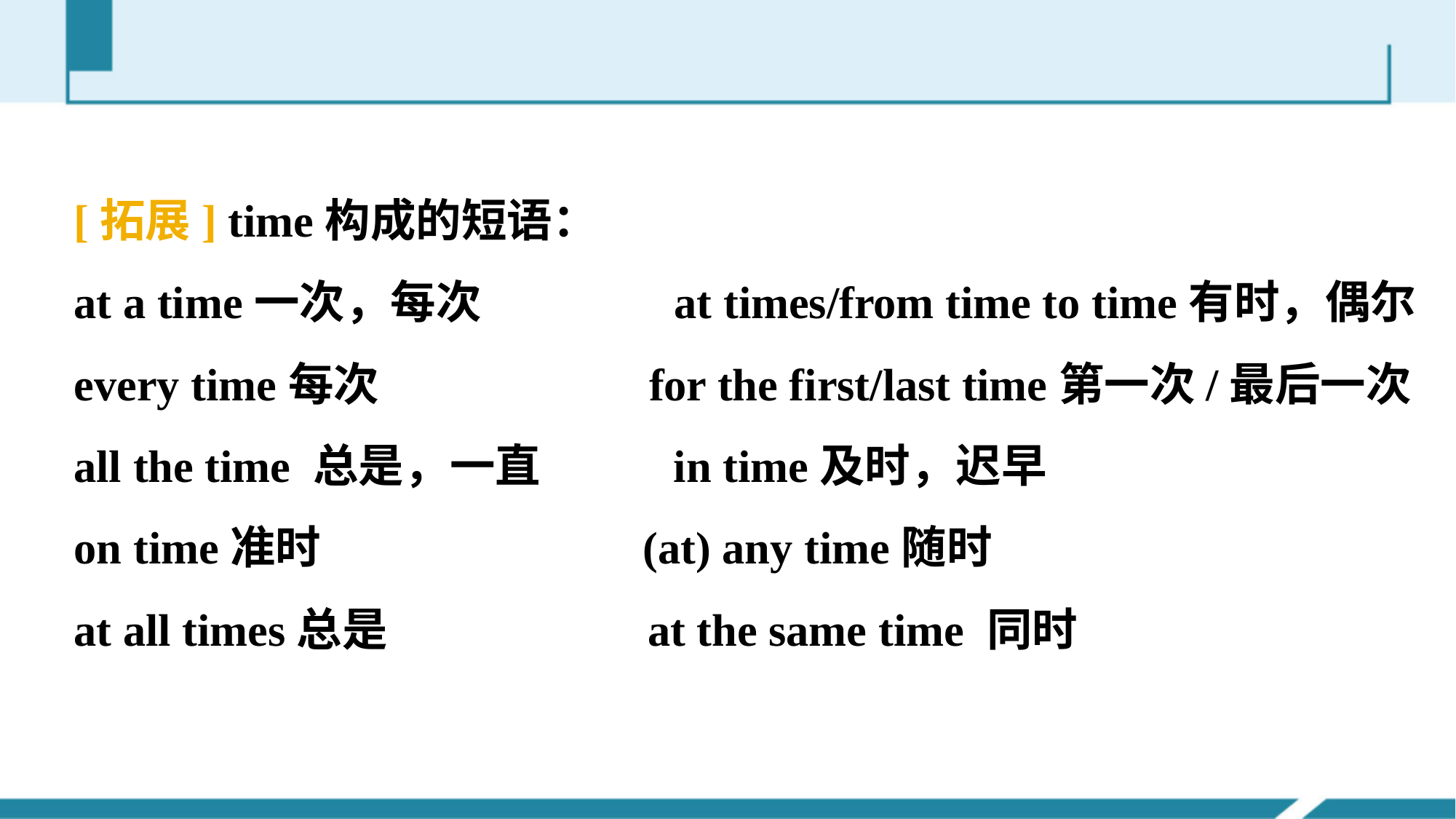

[拓展] time构成的短语：
at a time一次，每次　　　　at times/from time to time有时，偶尔
every time每次                         for the first/last time第一次/最后一次
all the time 总是，一直　　   in time及时，迟早
on time准时                              (at) any time随时
at all times总是                        at the same time 同时